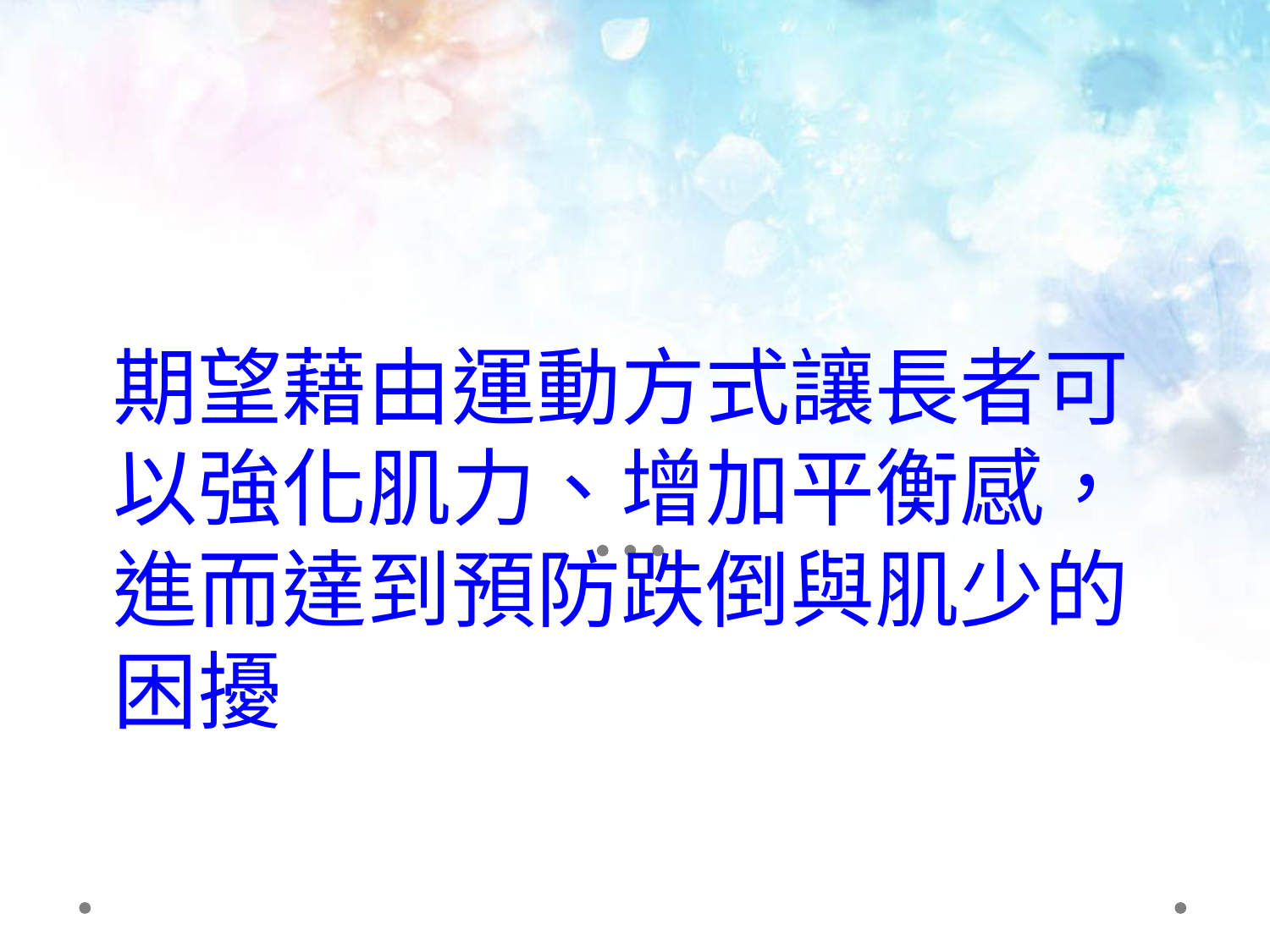

# 期望藉由運動方式讓長者可以強化肌力、增加平衡感，進而達到預防跌倒與肌少的困擾